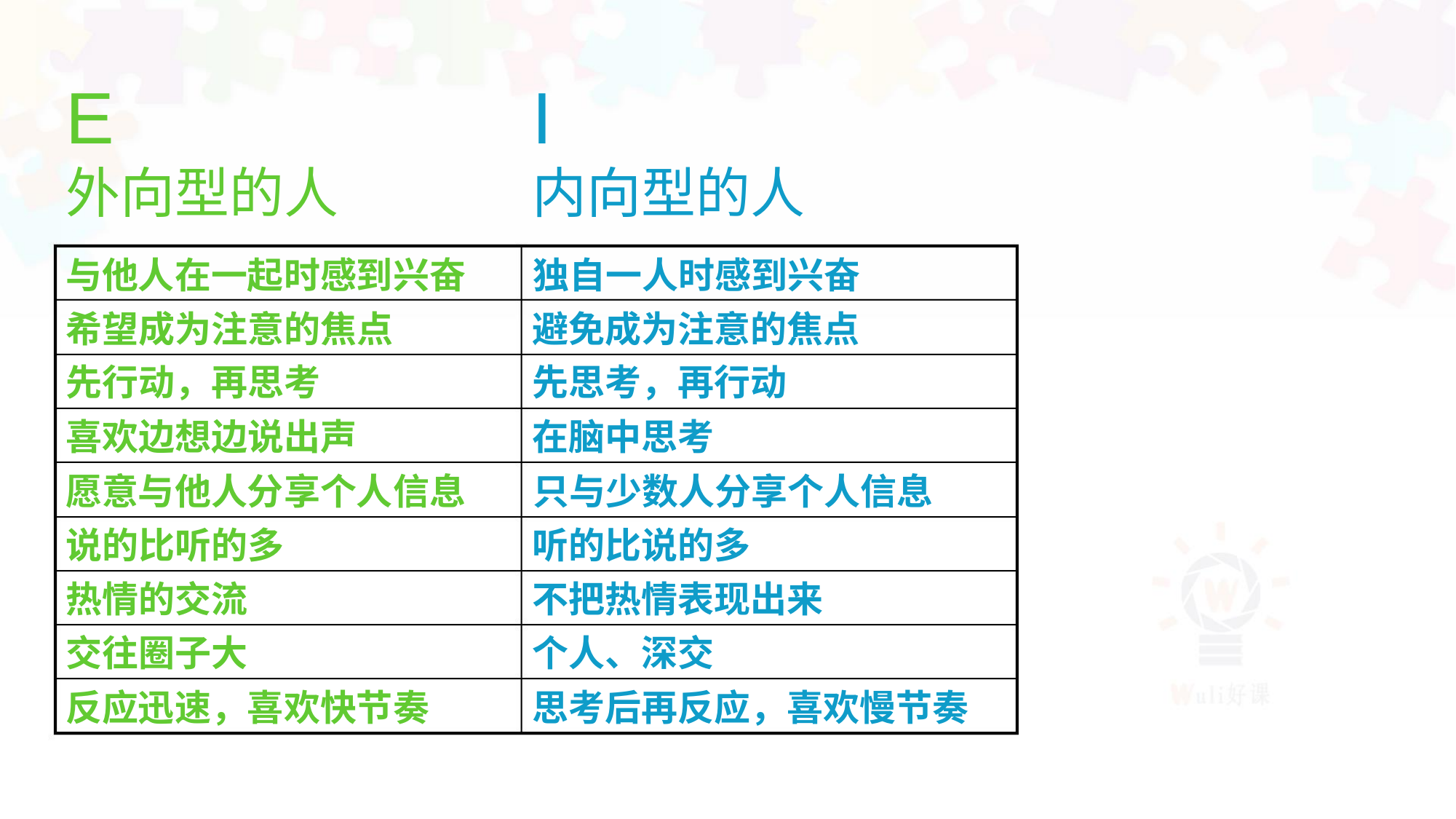

E
I
外向型的人
内向型的人
与他人在一起时感到兴奋 独自一人时感到兴奋
希望成为注意的焦点
先行动，再思考
喜欢边想边说出声
避免成为注意的焦点
先思考，再行动
在脑中思考
愿意与他人分享个人信息 只与少数人分享个人信息
说的比听的多
热情的交流
交往圈子大
听的比说的多
不把热情表现出来
个人、深交
反应迅速，喜欢快节奏
思考后再反应，喜欢慢节奏